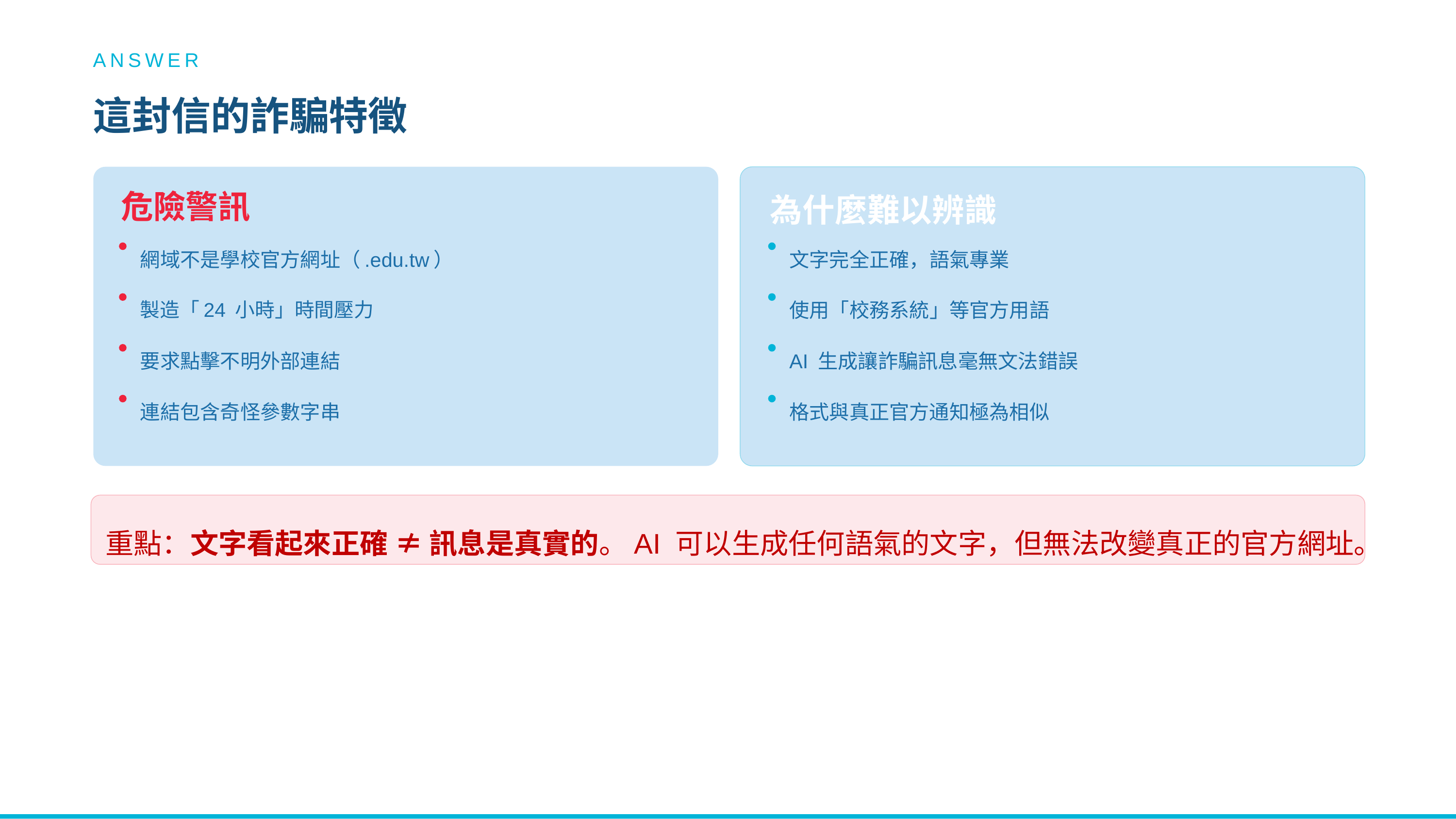

ANSWER
這封信的詐騙特徵

危險警訊
為什麼難以辨識
網域不是學校官方網址（.edu.tw）
文字完全正確，語氣專業

製造「24 小時」時間壓力
使用「校務系統」等官方用語

要求點擊不明外部連結
AI 生成讓詐騙訊息毫無文法錯誤

連結包含奇怪參數字串
格式與真正官方通知極為相似

重點：文字看起來正確 ≠ 訊息是真實的。AI 可以生成任何語氣的文字，但無法改變真正的官方網址。